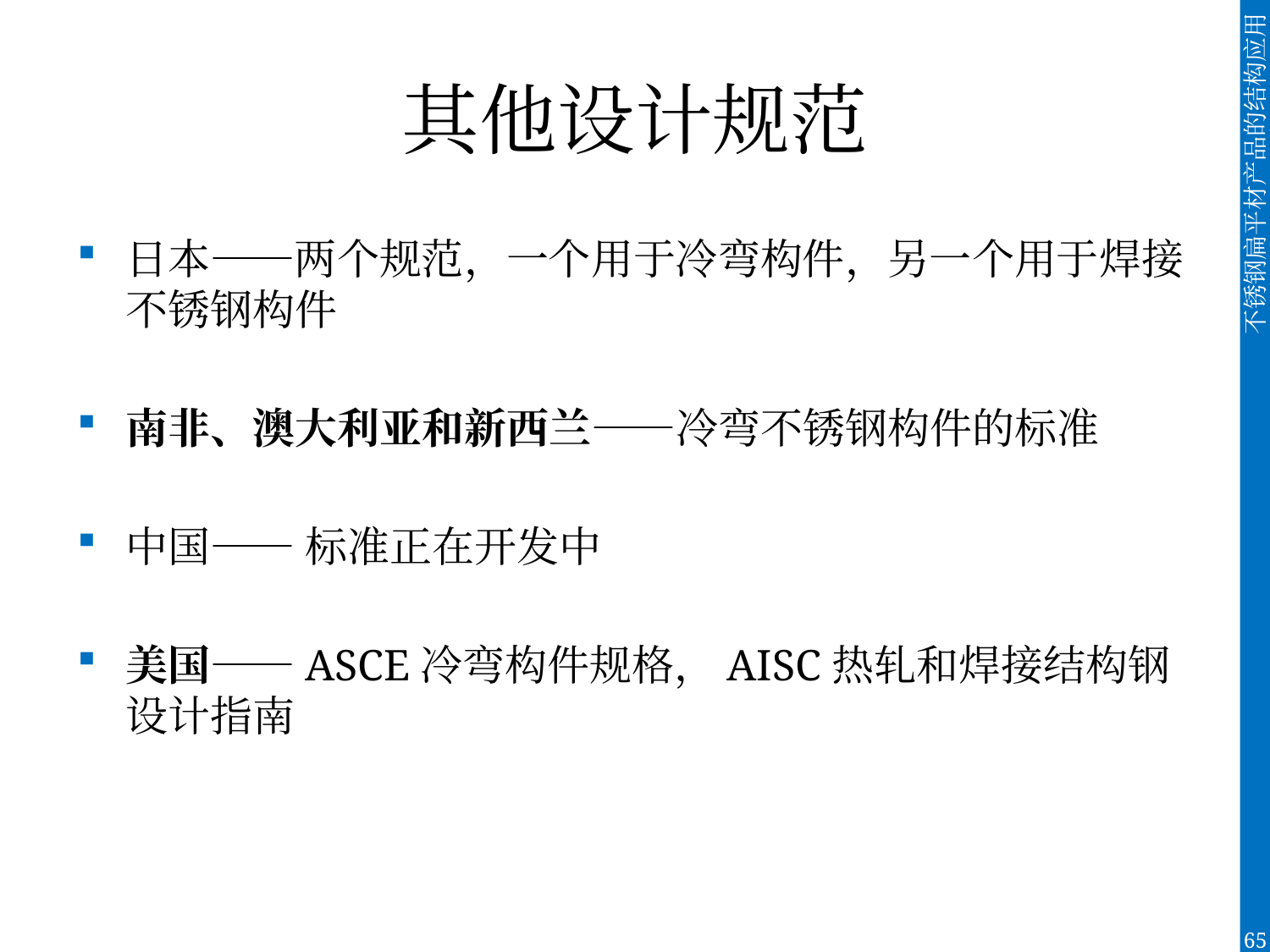

# 其他设计规范
日本——两个规范，一个用于冷弯构件，另一个用于焊接不锈钢构件

南非、澳大利亚和新西兰——冷弯不锈钢构件的标准

中国—— 标准正在开发中

美国——ASCE冷弯构件规格，AISC热轧和焊接结构钢设计指南
65